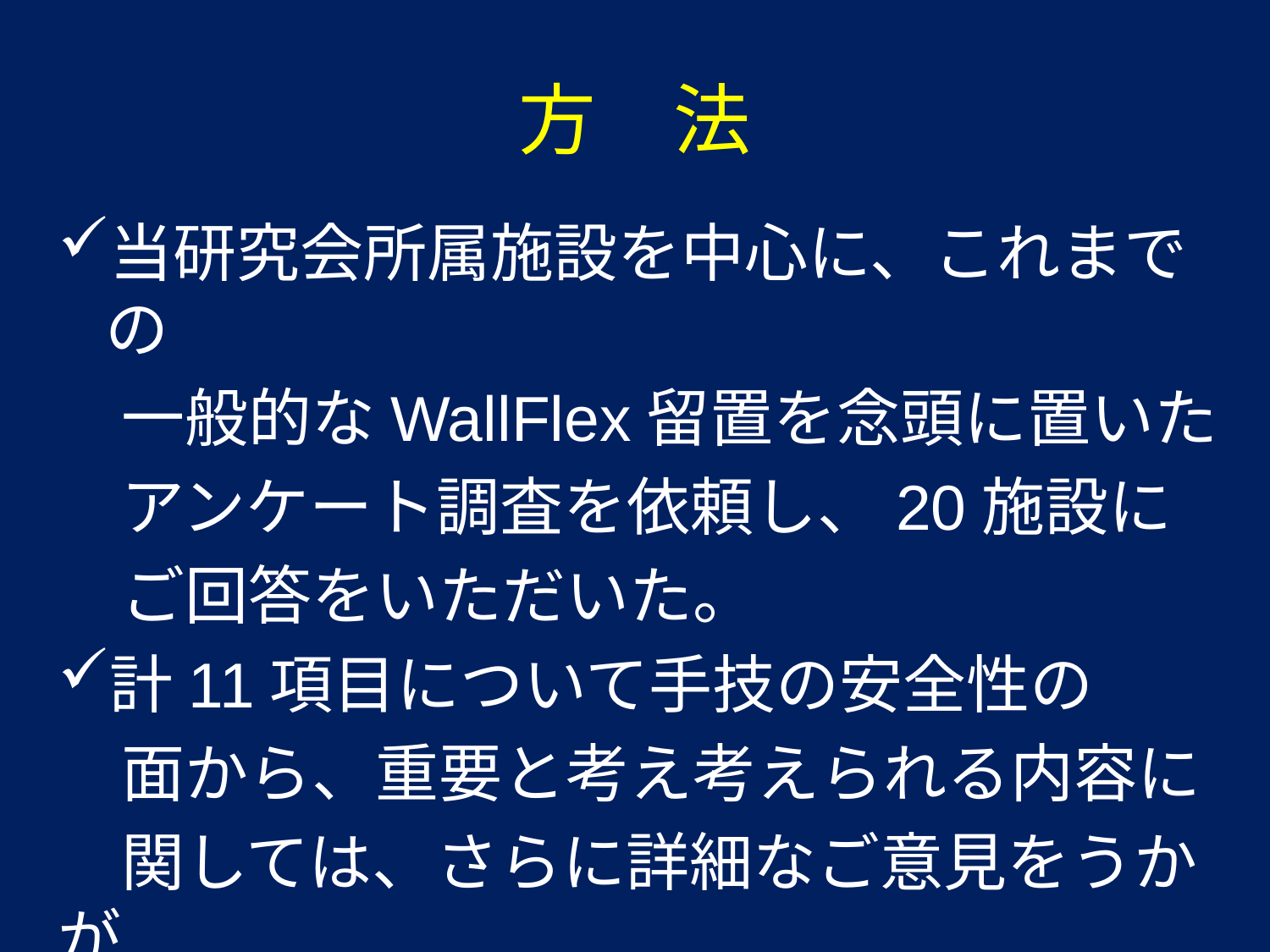

# 方　法
当研究会所属施設を中心に、これまでの
　一般的なWallFlex留置を念頭に置いた
　アンケート調査を依頼し、20施設に
　ご回答をいただいた。
計11項目について手技の安全性の
　面から、重要と考え考えられる内容に
　関しては、さらに詳細なご意見をうかが
　った。